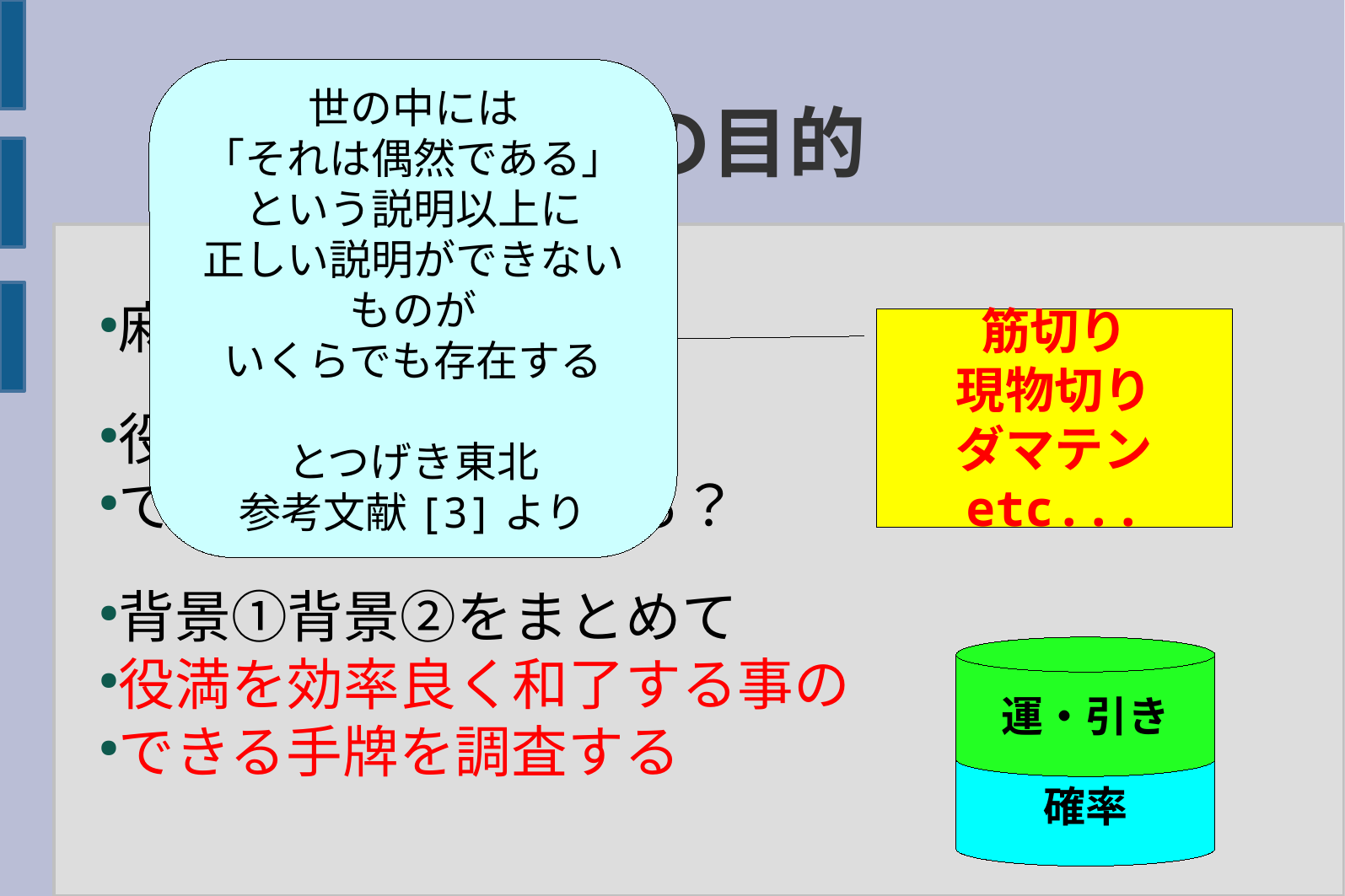

研究の目的

麻雀の戦略

役満を効率良く和了
できれば勝率が上がる？

背景①背景②をまとめて
役満を効率良く和了する事の
できる手牌を調査する
世の中には
「それは偶然である」
という説明以上に
正しい説明ができない
ものが
いくらでも存在する

とつげき東北
参考文献[3]より
筋切り
現物切り
ダマテン
etc...
運・引き
確率